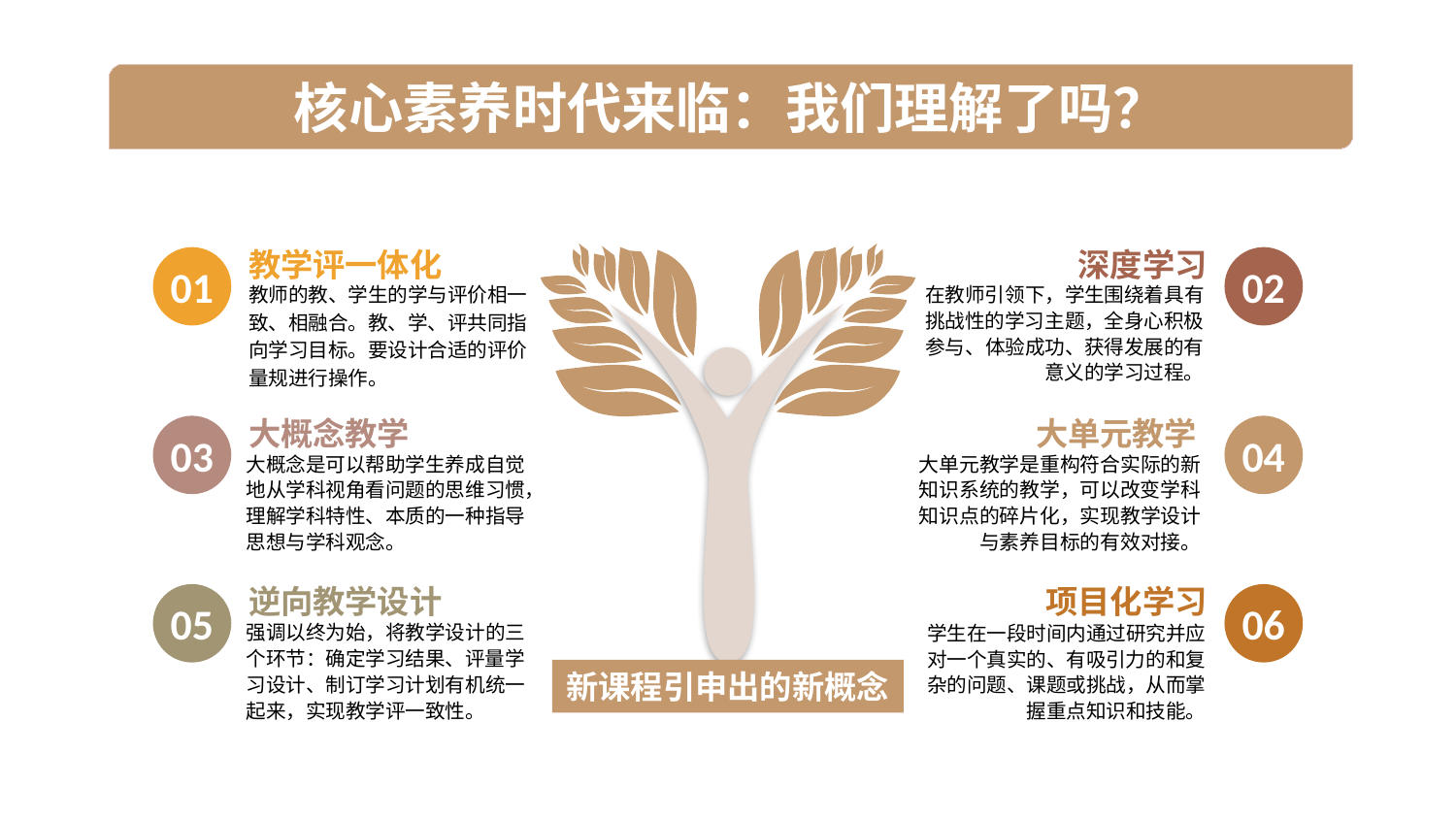

核心素养时代来临：我们理解了吗？
教学评一体化
01
教师的教、学生的学与评价相一致、相融合。教、学、评共同指向学习目标。要设计合适的评价量规进行操作。
大概念教学
03
大概念是可以帮助学生养成自觉地从学科视角看问题的思维习惯，理解学科特性、本质的一种指导思想与学科观念。
逆向教学设计
05
强调以终为始，将教学设计的三个环节：确定学习结果、评量学习设计、制订学习计划有机统一起来，实现教学评一致性。
深度学习
02
在教师引领下，学生围绕着具有挑战性的学习主题，全身心积极参与、体验成功、获得发展的有意义的学习过程。
大单元教学
04
大单元教学是重构符合实际的新知识系统的教学，可以改变学科知识点的碎片化，实现教学设计与素养目标的有效对接。
项目化学习
06
学生在一段时间内通过研究并应对一个真实的、有吸引力的和复杂的问题、课题或挑战，从而掌握重点知识和技能。

新课程引申出的新概念